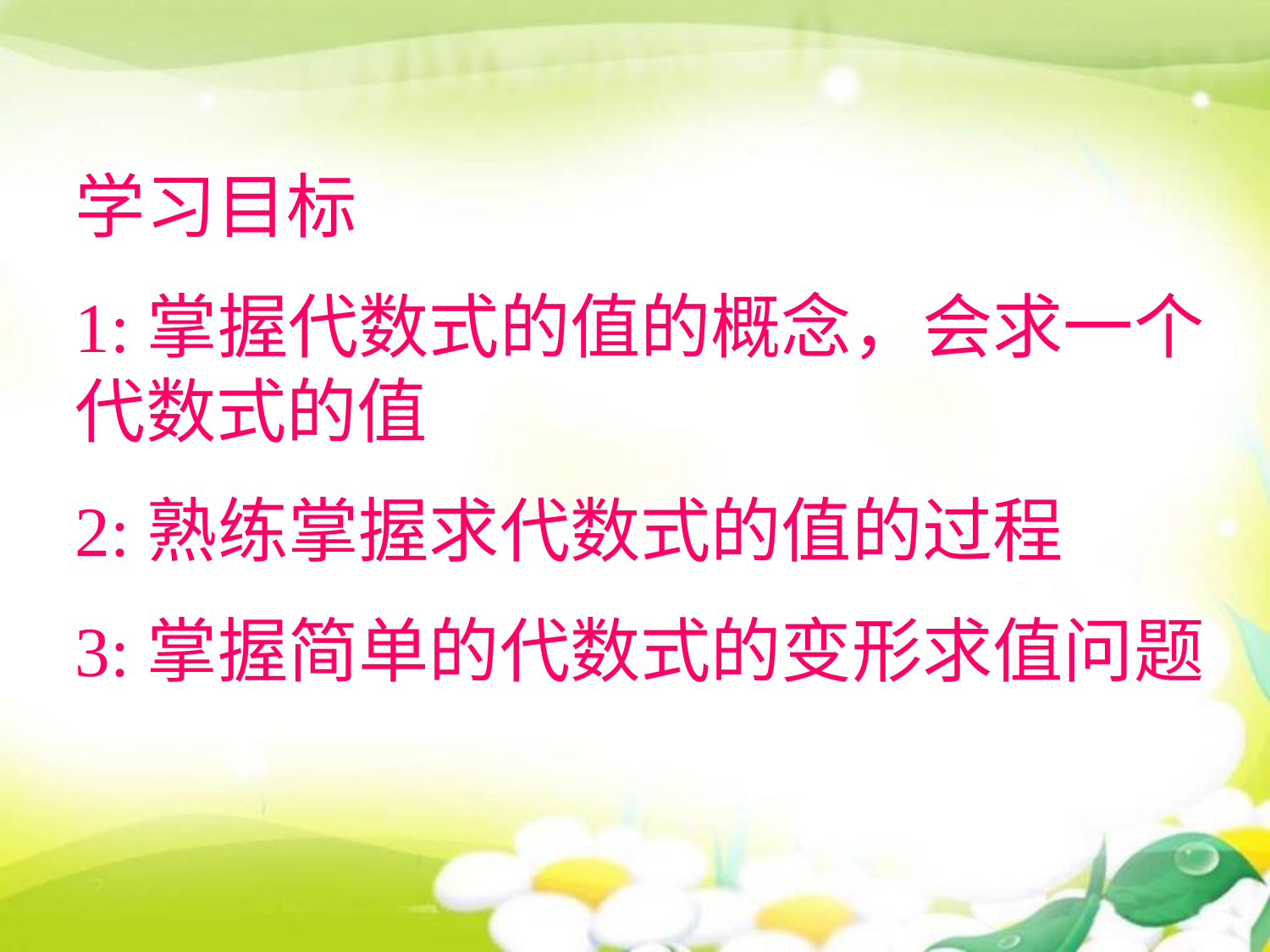

学习目标
1:掌握代数式的值的概念，会求一个代数式的值
2:熟练掌握求代数式的值的过程
3:掌握简单的代数式的变形求值问题